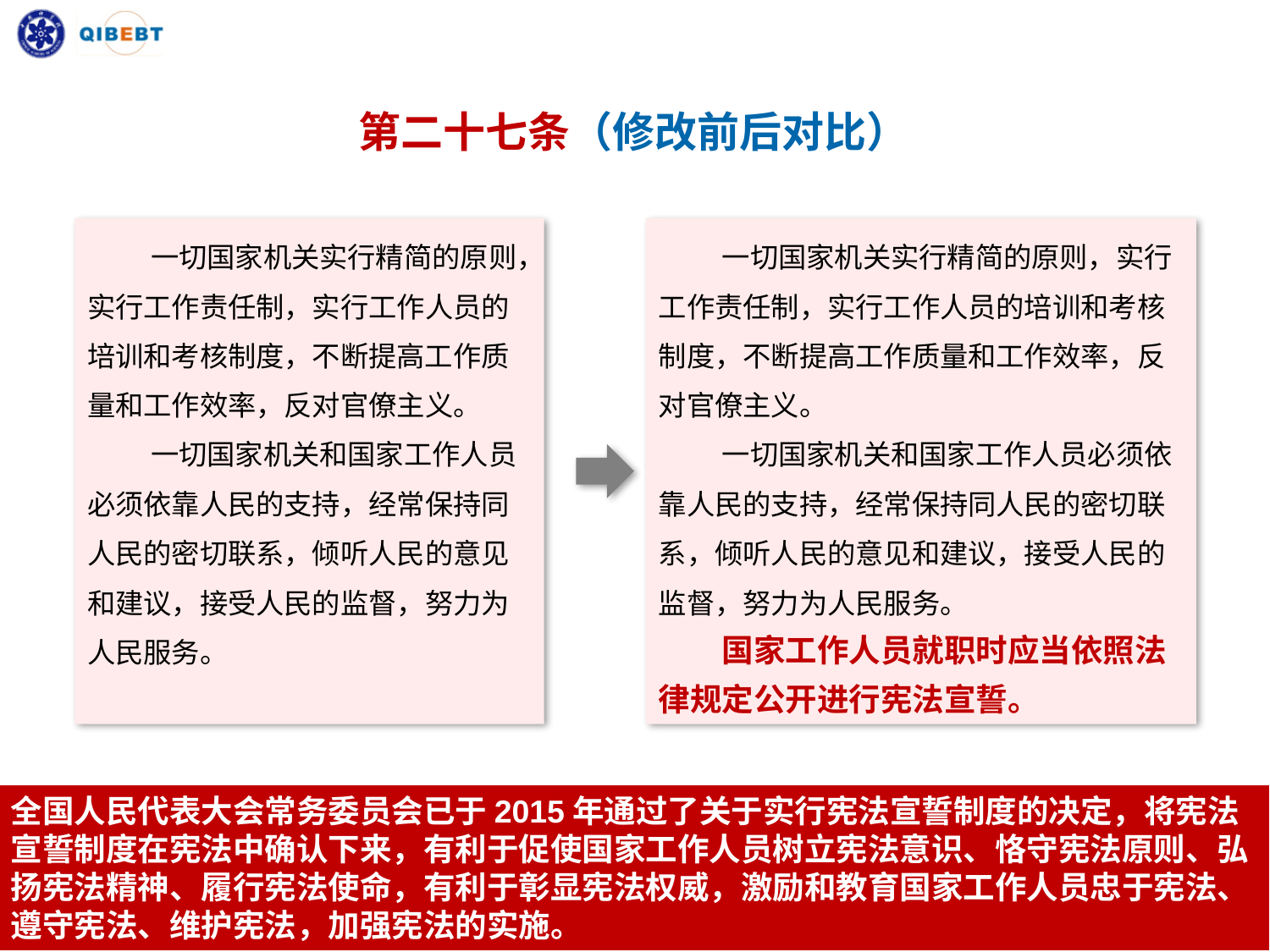

第二十七条（修改前后对比）
一切国家机关实行精简的原则，实行工作责任制，实行工作人员的培训和考核制度，不断提高工作质量和工作效率，反对官僚主义。
一切国家机关和国家工作人员必须依靠人民的支持，经常保持同人民的密切联系，倾听人民的意见和建议，接受人民的监督，努力为人民服务。

一切国家机关实行精简的原则，实行工作责任制，实行工作人员的培训和考核制度，不断提高工作质量和工作效率，反对官僚主义。
一切国家机关和国家工作人员必须依靠人民的支持，经常保持同人民的密切联系，倾听人民的意见和建议，接受人民的监督，努力为人民服务。
国家工作人员就职时应当依照法律规定公开进行宪法宣誓。

全国人民代表大会常务委员会已于2015年通过了关于实行宪法宣誓制度的决定，将宪法宣誓制度在宪法中确认下来，有利于促使国家工作人员树立宪法意识、恪守宪法原则、弘扬宪法精神、履行宪法使命，有利于彰显宪法权威，激励和教育国家工作人员忠于宪法、遵守宪法、维护宪法，加强宪法的实施。